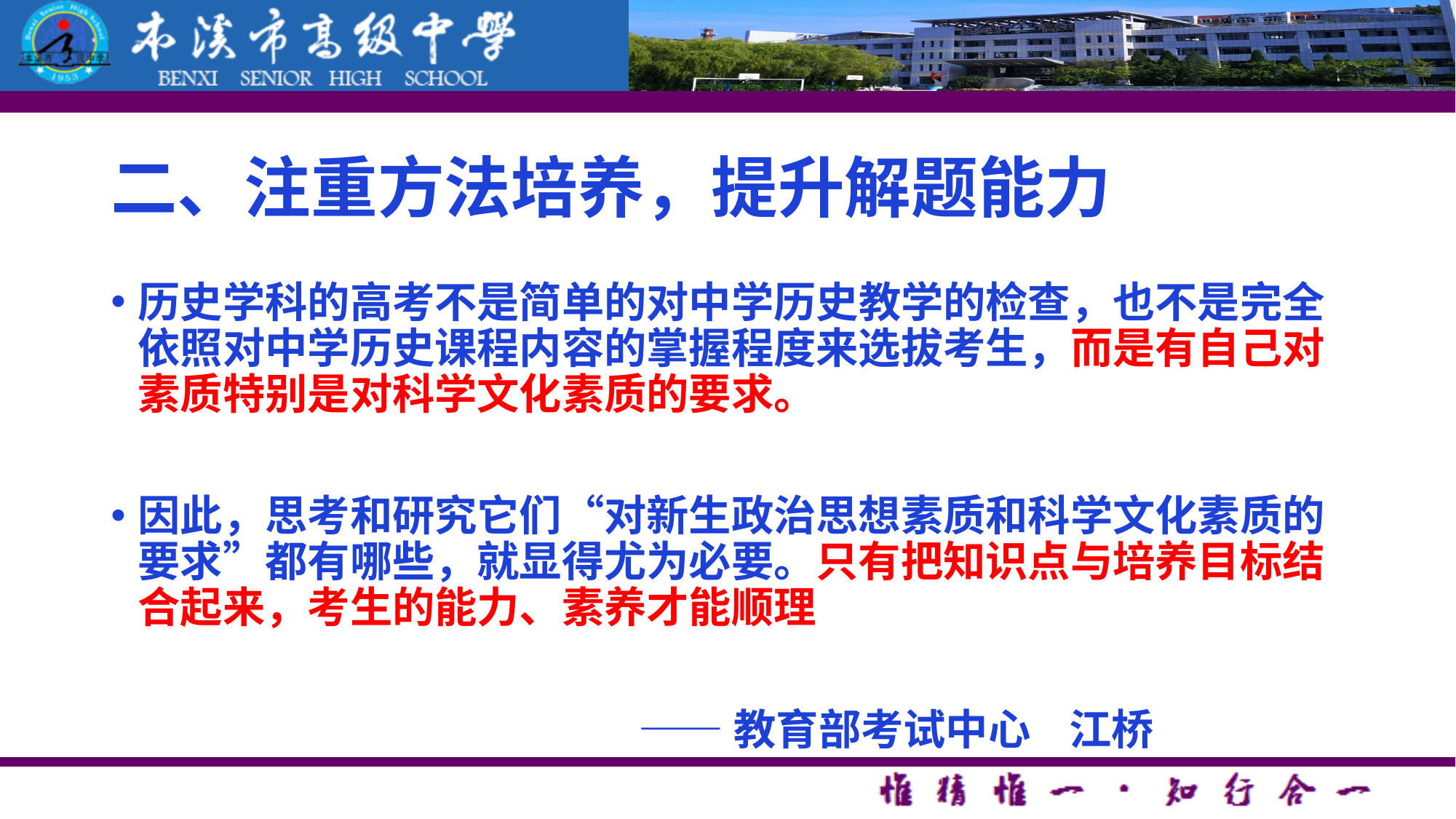

# 二、注重方法培养，提升解题能力
历史学科的高考不是简单的对中学历史教学的检查，也不是完全依照对中学历史课程内容的掌握程度来选拔考生，而是有自己对素质特别是对科学文化素质的要求。

因此，思考和研究它们“对新生政治思想素质和科学文化素质的要求”都有哪些，就显得尤为必要。只有把知识点与培养目标结合起来，考生的能力、素养才能顺理
   成章地纳入考查范围。
                                                          ——教育部考试中心    江桥